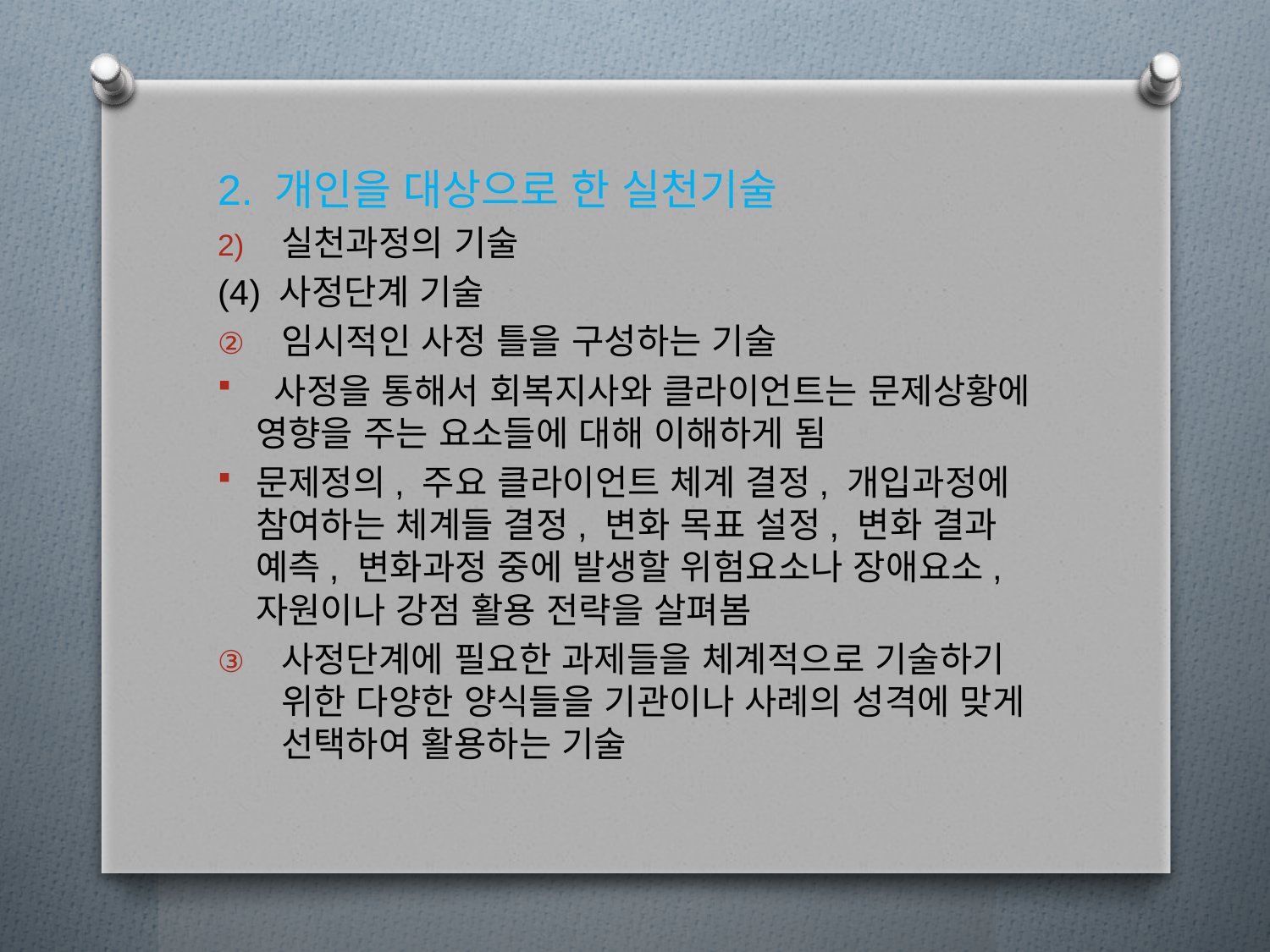

2. 개인을 대상으로 한 실천기술
실천과정의 기술
(4) 사정단계 기술
임시적인 사정 틀을 구성하는 기술
 사정을 통해서 회복지사와 클라이언트는 문제상황에 영향을 주는 요소들에 대해 이해하게 됨
문제정의, 주요 클라이언트 체계 결정, 개입과정에 참여하는 체계들 결정, 변화 목표 설정, 변화 결과 예측, 변화과정 중에 발생할 위험요소나 장애요소,자원이나 강점 활용 전략을 살펴봄
사정단계에 필요한 과제들을 체계적으로 기술하기 위한 다양한 양식들을 기관이나 사례의 성격에 맞게 선택하여 활용하는 기술